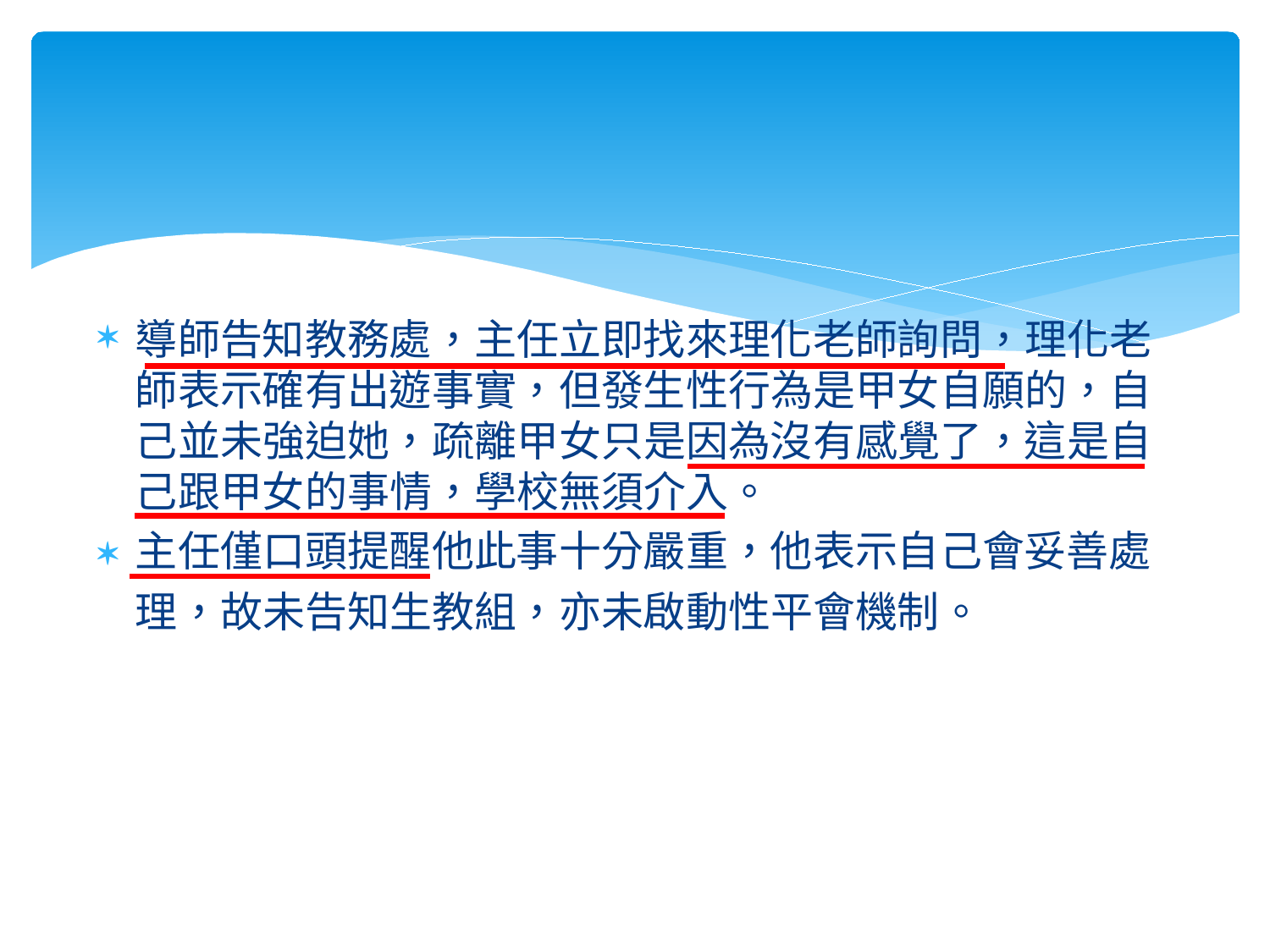

導師告知教務處，主任立即找來理化老師詢問，理化老師表示確有出遊事實，但發生性行為是甲女自願的，自己並未強迫她，疏離甲女只是因為沒有感覺了，這是自己跟甲女的事情，學校無須介入。
主任僅口頭提醒他此事十分嚴重，他表示自己會妥善處理，故未告知生教組，亦未啟動性平會機制。